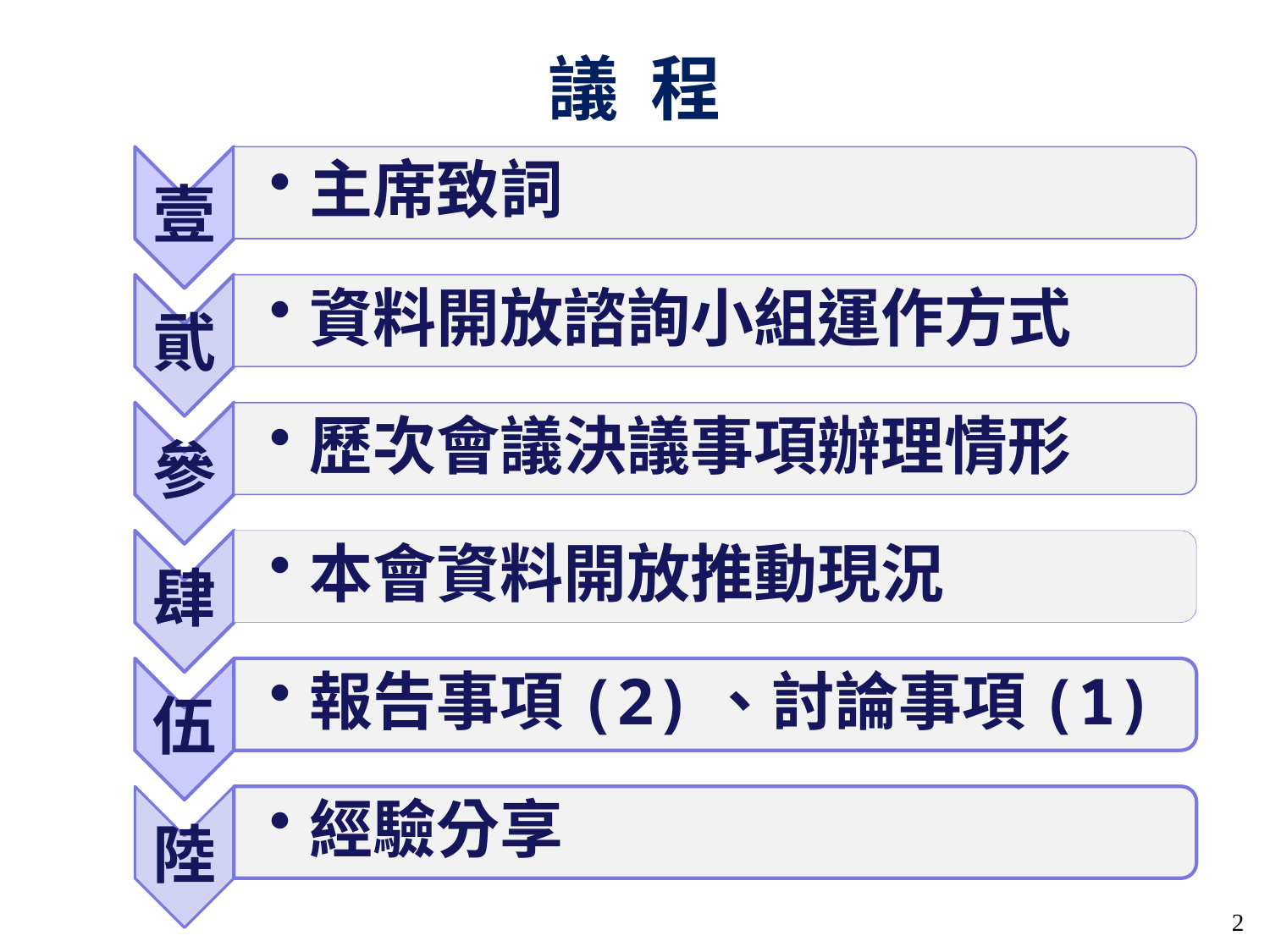

# 議  程
壹
主席致詞
貮
資料開放諮詢小組運作方式
參
歷次會議決議事項辦理情形
肆
本會資料開放推動現況
伍
報告事項(2)、討論事項(1)
陸
經驗分享
2